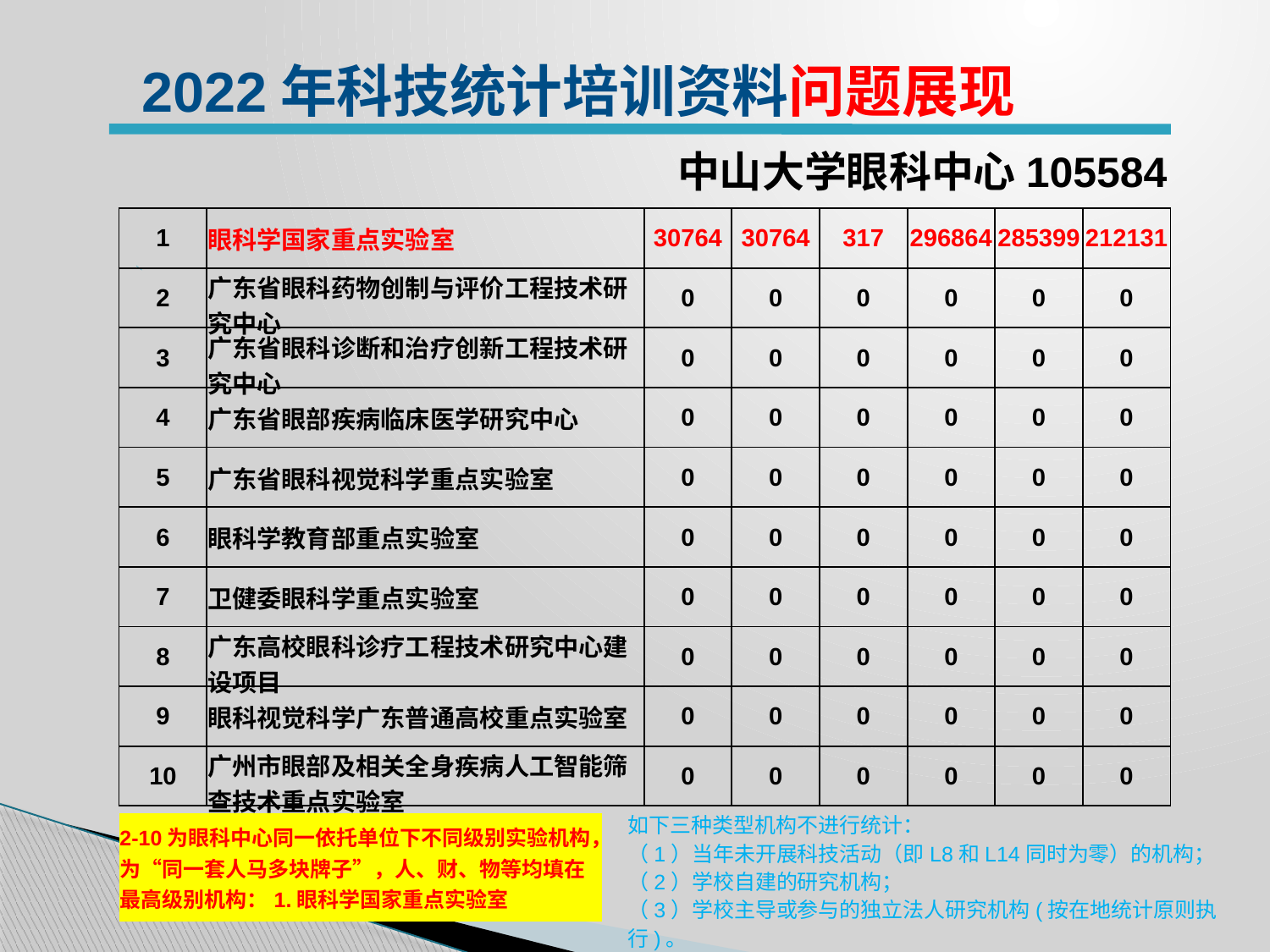

2022年科技统计培训资料问题展现
中山大学眼科中心105584
| 1 | 眼科学国家重点实验室 | 30764 | 30764 | 317 | 296864 | 285399 | 212131 |
| --- | --- | --- | --- | --- | --- | --- | --- |
| 2 | 广东省眼科药物创制与评价工程技术研究中心 | 0 | 0 | 0 | 0 | 0 | 0 |
| 3 | 广东省眼科诊断和治疗创新工程技术研究中心 | 0 | 0 | 0 | 0 | 0 | 0 |
| 4 | 广东省眼部疾病临床医学研究中心 | 0 | 0 | 0 | 0 | 0 | 0 |
| 5 | 广东省眼科视觉科学重点实验室 | 0 | 0 | 0 | 0 | 0 | 0 |
| 6 | 眼科学教育部重点实验室 | 0 | 0 | 0 | 0 | 0 | 0 |
| 7 | 卫健委眼科学重点实验室 | 0 | 0 | 0 | 0 | 0 | 0 |
| 8 | 广东高校眼科诊疗工程技术研究中心建设项目 | 0 | 0 | 0 | 0 | 0 | 0 |
| 9 | 眼科视觉科学广东普通高校重点实验室 | 0 | 0 | 0 | 0 | 0 | 0 |
| 10 | 广州市眼部及相关全身疾病人工智能筛查技术重点实验室 | 0 | 0 | 0 | 0 | 0 | 0 |
如下三种类型机构不进行统计：
（1）当年未开展科技活动（即L8和L14同时为零）的机构；
（2）学校自建的研究机构；
（3）学校主导或参与的独立法人研究机构(按在地统计原则执行)。
| 2-10为眼科中心同一依托单位下不同级别实验机构，为“同一套人马多块牌子”，人、财、物等均填在最高级别机构：1.眼科学国家重点实验室 |
| --- |